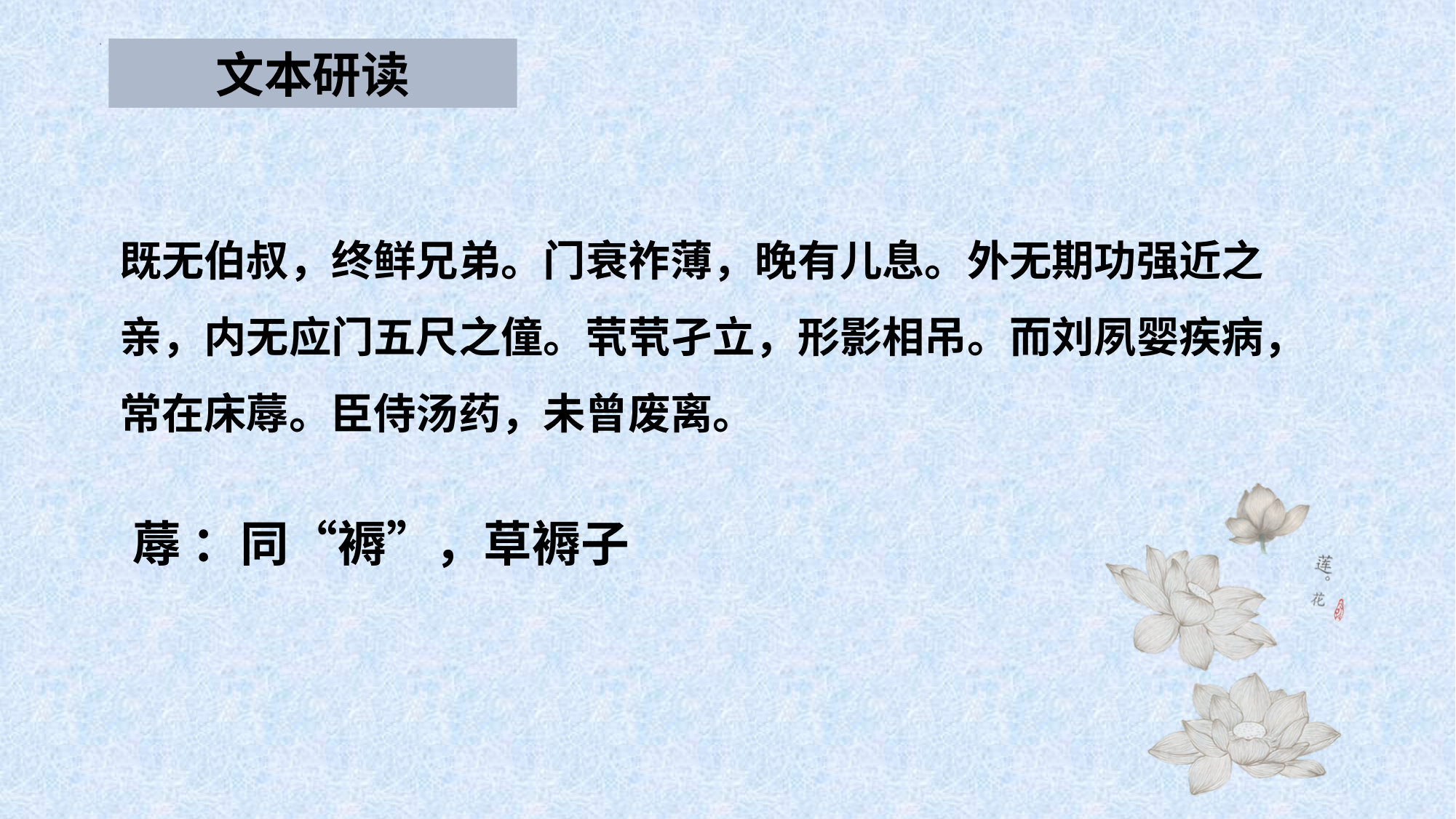

文本研读

既无伯叔，终鲜兄弟。门衰祚薄，晚有儿息。外无期功强近之亲，内无应门五尺之僮。茕茕孑立，形影相吊。而刘夙婴疾病，常在床蓐。臣侍汤药，未曾废离。
蓐 ：同“褥”，草褥子